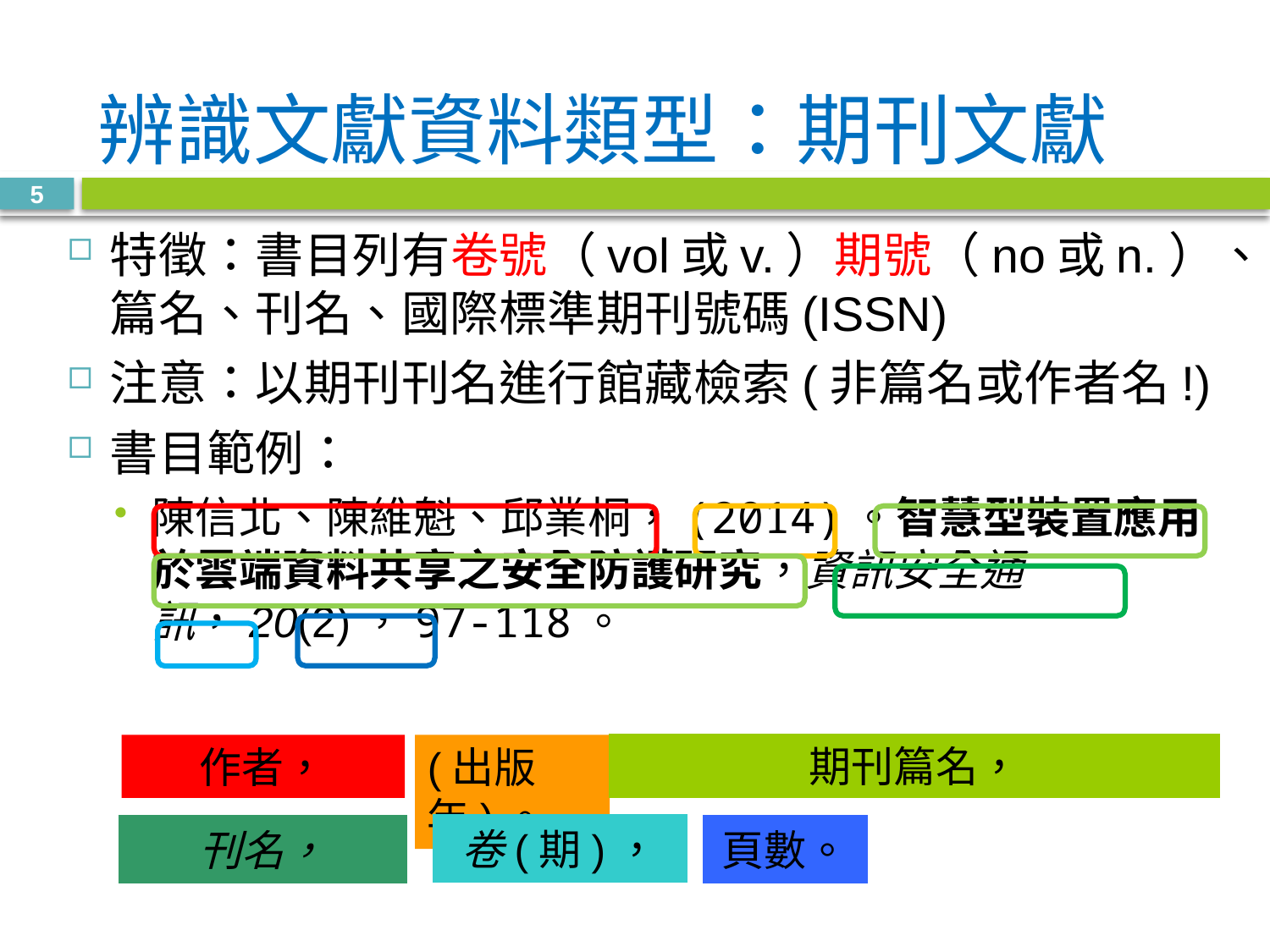

# 辨識文獻資料類型：期刊文獻
5
特徵：書目列有卷號（vol或v.）期號（no或n.）、篇名、刊名、國際標準期刊號碼(ISSN)
注意：以期刊刊名進行館藏檢索(非篇名或作者名!)
書目範例：
陳信北、陳維魁、邱業桐，(2014)。智慧型裝置應用於雲端資料共享之安全防護研究，資訊安全通訊，20(2)，97-118。

期刊篇名，
作者，
(出版年)。
卷(期)，
刊名，
頁數。